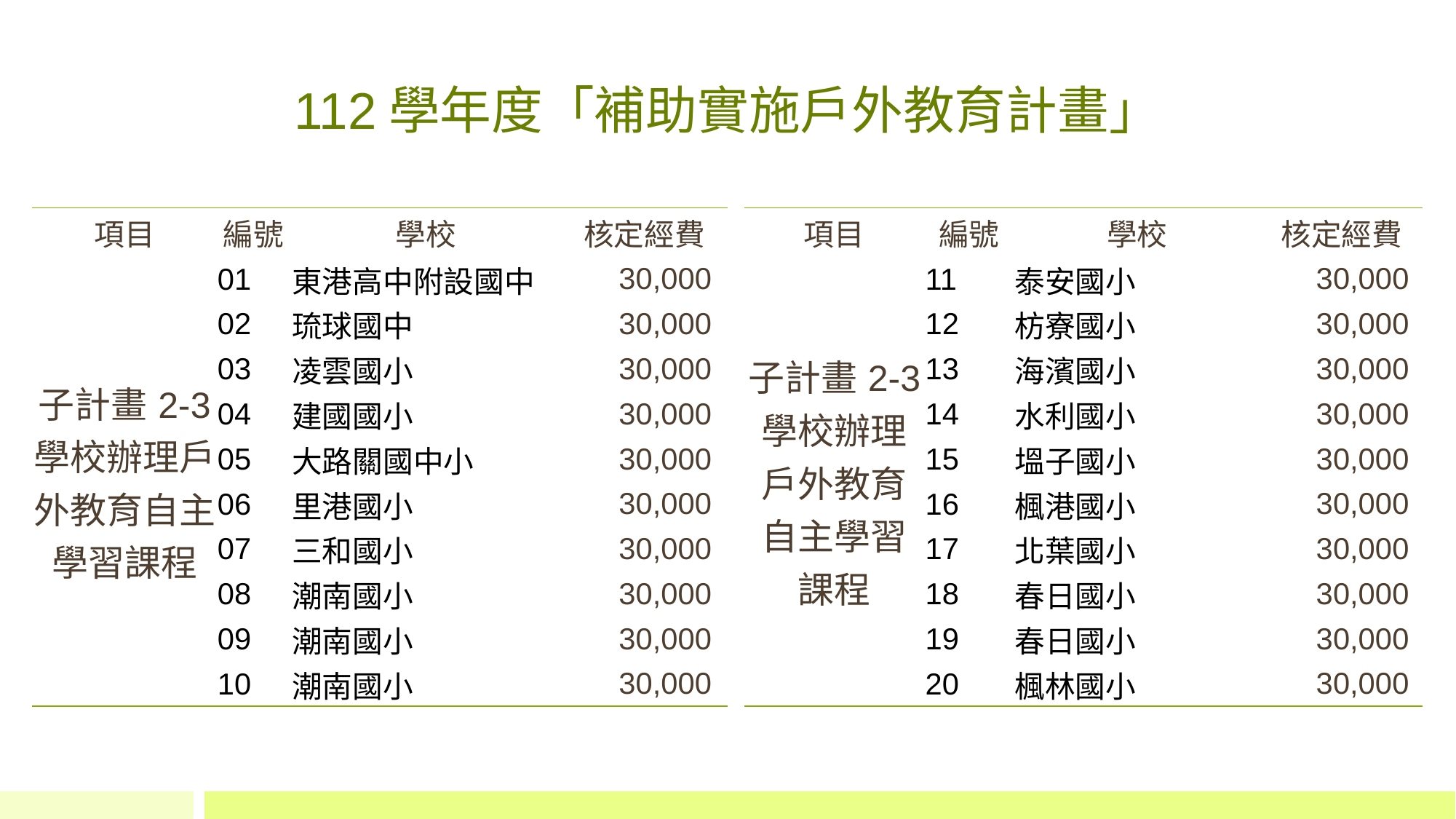

# 112學年度「補助實施戶外教育計畫」
| 項目 | 編號 | 學校 | 核定經費 |
| --- | --- | --- | --- |
| 子計畫2-3 學校辦理戶外教育自主學習課程 | 01 | 東港高中附設國中 | 30,000 |
|  | 02 | 琉球國中 | 30,000 |
|  | 03 | 凌雲國小 | 30,000 |
|  | 04 | 建國國小 | 30,000 |
|  | 05 | 大路關國中小 | 30,000 |
|  | 06 | 里港國小 | 30,000 |
|  | 07 | 三和國小 | 30,000 |
|  | 08 | 潮南國小 | 30,000 |
|  | 09 | 潮南國小 | 30,000 |
|  | 10 | 潮南國小 | 30,000 |
| 項目 | 編號 | 學校 | 核定經費 |
| --- | --- | --- | --- |
| 子計畫2-3 學校辦理戶外教育自主學習課程 | 11 | 泰安國小 | 30,000 |
|  | 12 | 枋寮國小 | 30,000 |
|  | 13 | 海濱國小 | 30,000 |
|  | 14 | 水利國小 | 30,000 |
|  | 15 | 塭子國小 | 30,000 |
|  | 16 | 楓港國小 | 30,000 |
|  | 17 | 北葉國小 | 30,000 |
|  | 18 | 春日國小 | 30,000 |
|  | 19 | 春日國小 | 30,000 |
|  | 20 | 楓林國小 | 30,000 |